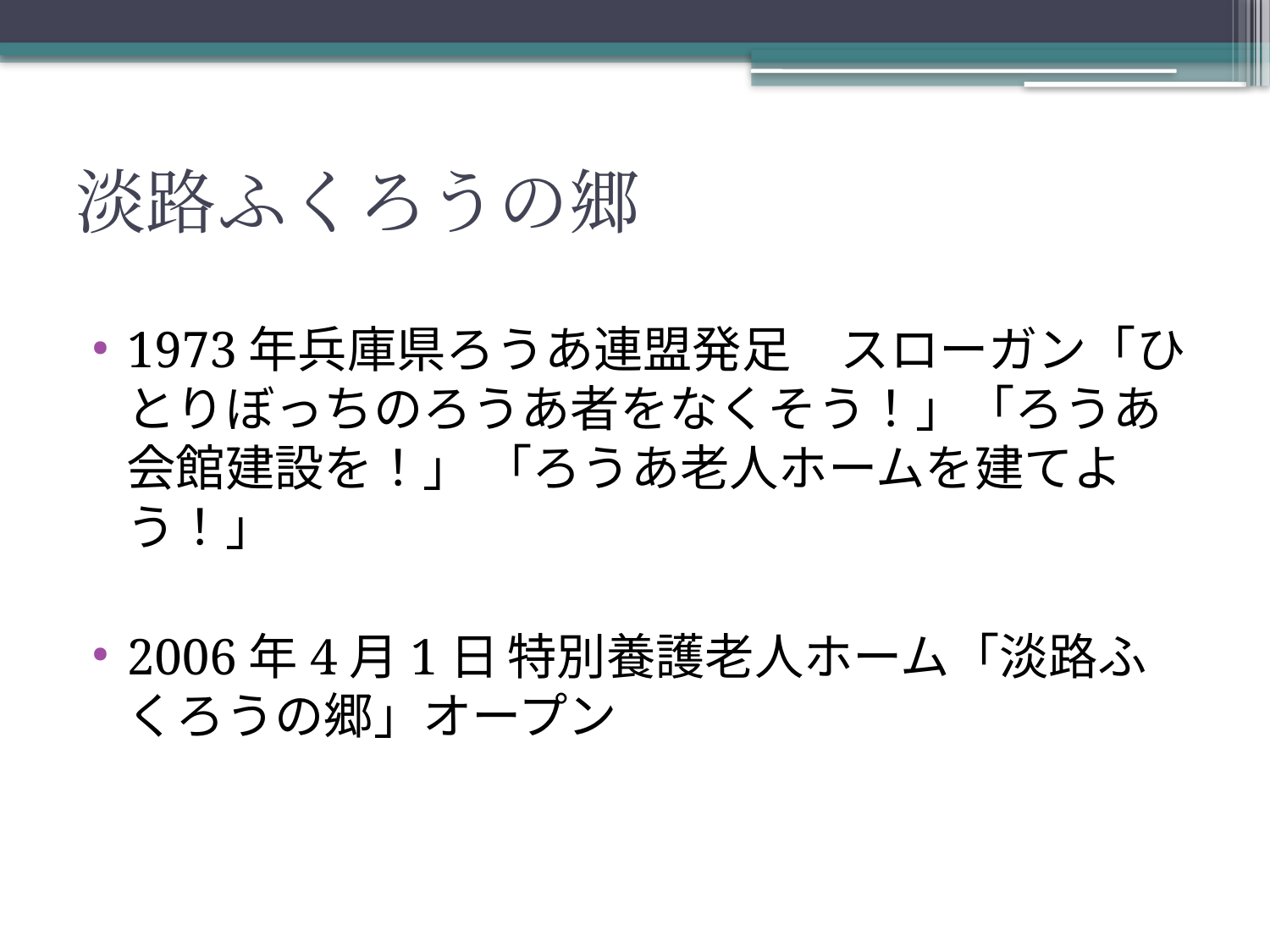

# 淡路ふくろうの郷
1973年兵庫県ろうあ連盟発足　スローガン 「ひとりぼっちのろうあ者をなくそう！」 「ろうあ会館建設を！」  「ろうあ老人ホームを建てよう！」

2006年4月1日	特別養護老人ホーム「淡路ふくろうの郷」オープン